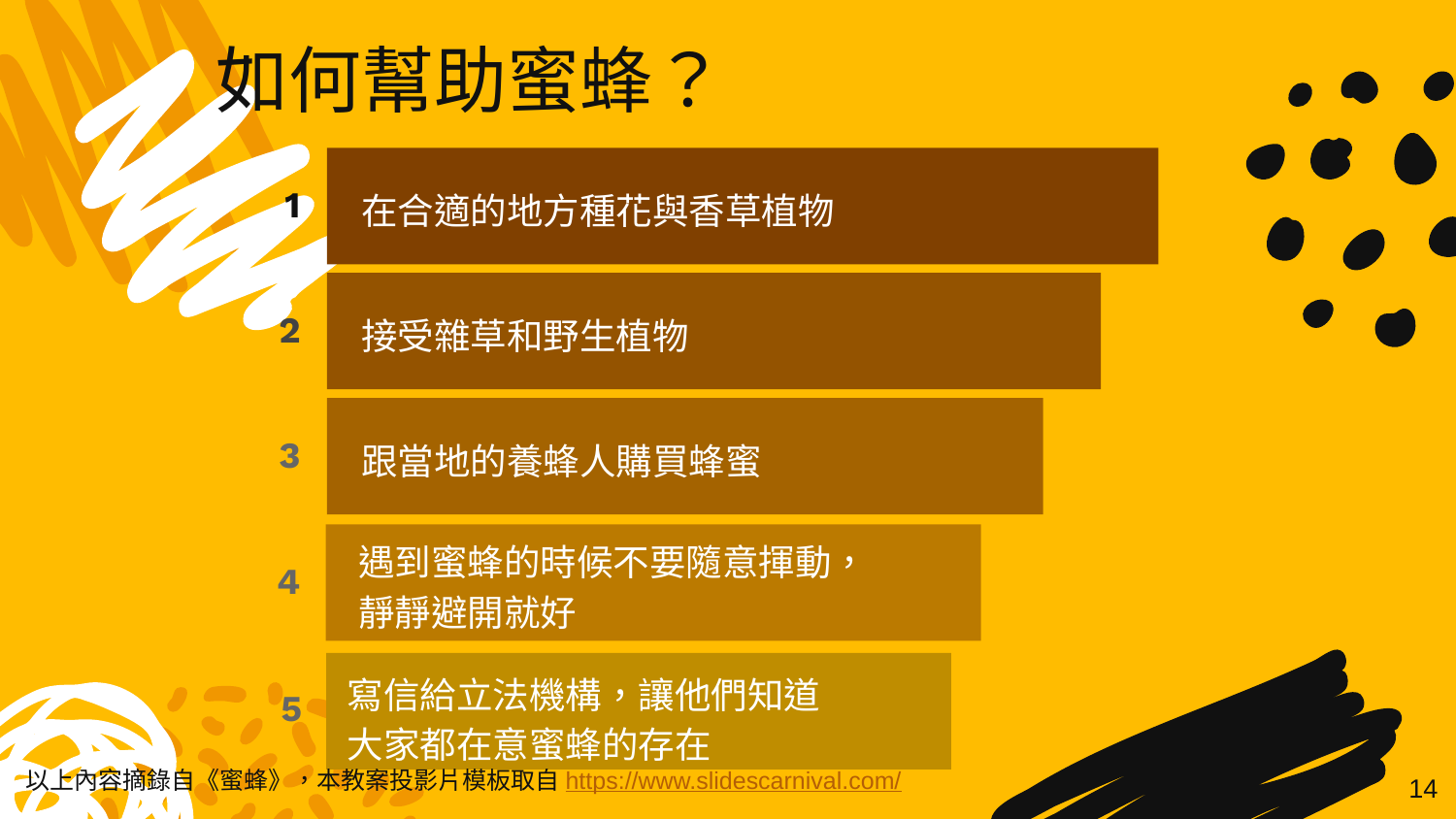

# 如何幫助蜜蜂？

1
在合適的地方種花與香草植物

2
接受雜草和野生植物

3
跟當地的養蜂人購買蜂蜜

4
遇到蜜蜂的時候不要隨意揮動，靜靜避開就好

5
寫信給立法機構，讓他們知道大家都在意蜜蜂的存在
以上內容摘錄自《蜜蜂》，本教案投影片模板取自https://www.slidescarnival.com/
14